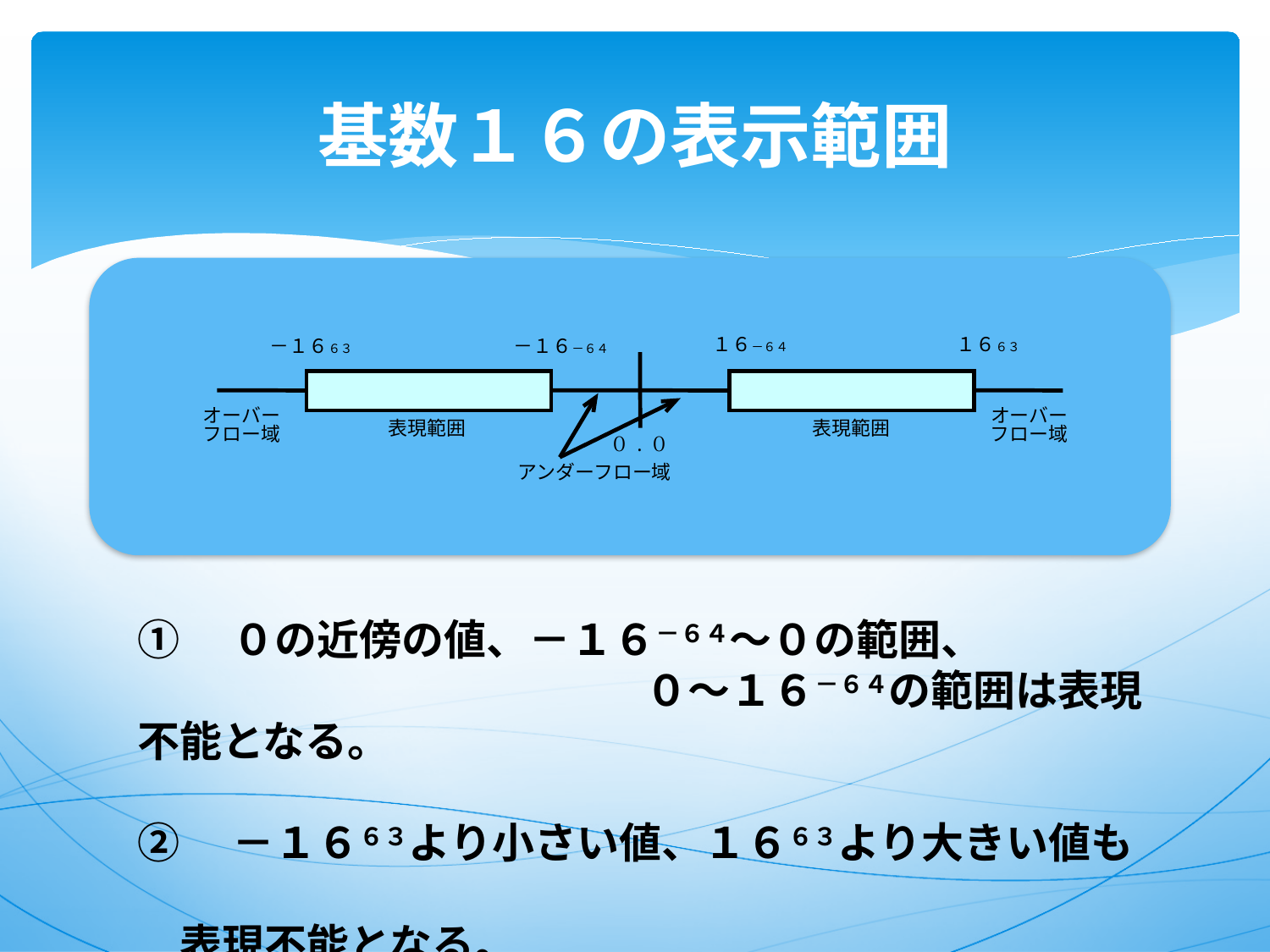

# 基数１６の表示範囲

１６－６４
１６６３
－１６６３
－１６－６４

オーバー
オーバー
表現範囲
表現範囲
フロー域
フロー域
０.０
アンダーフロー域
①　０の近傍の値、－１６－６４～０の範囲、
　　　　　　　　　　　　０～１６－６４の範囲は表現不能となる。

②　－１６６３より小さい値、１６６３より大きい値も
　　　　　　　　　　　　　　　　　　　　　　　　　表現不能となる。